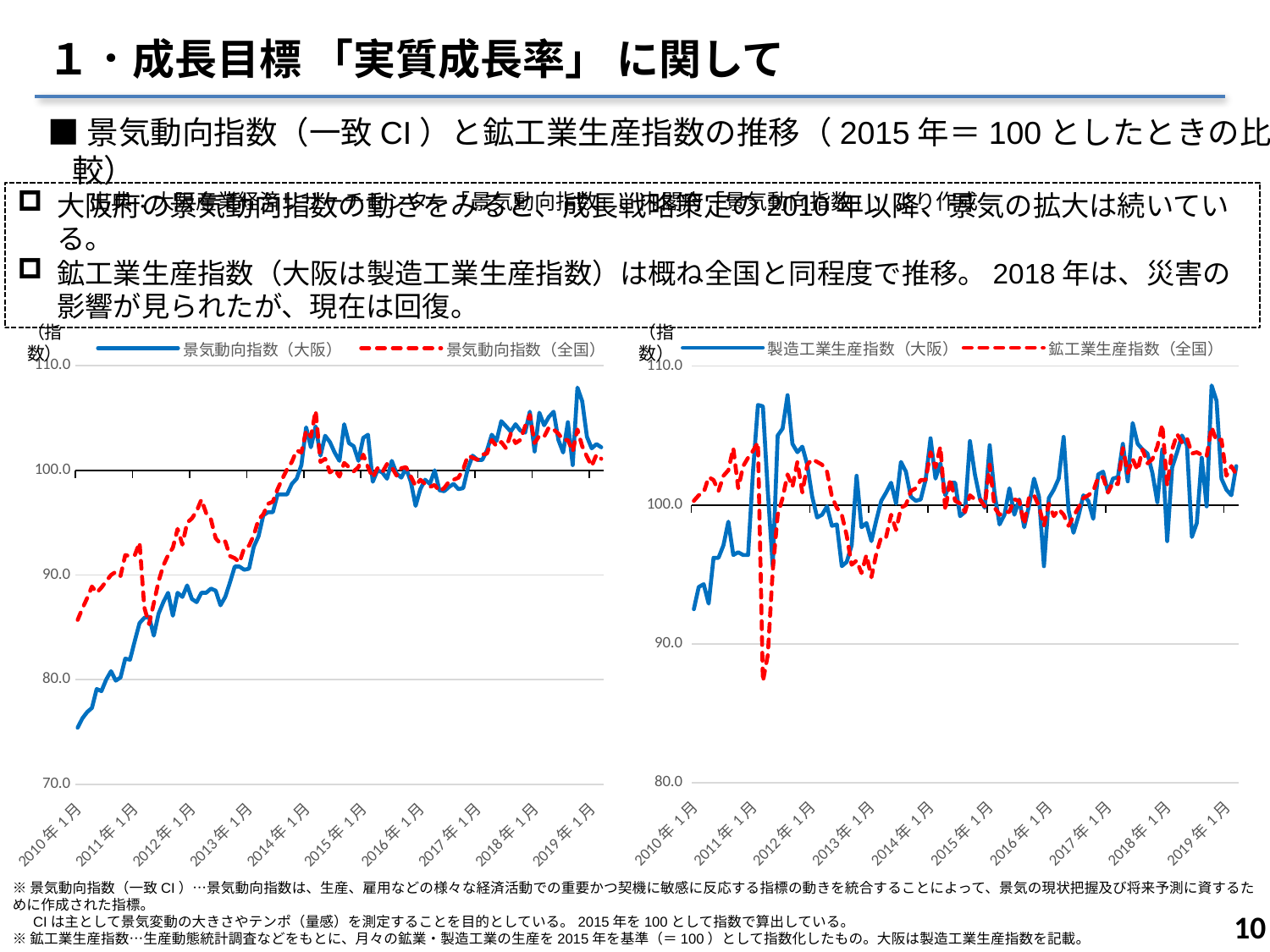

１．成長目標 「実質成長率」 に関して
■景気動向指数（一致CI）と鉱工業生産指数の推移（2015年＝100としたときの比較）
　　出典：大阪産業経済リサーチセンター「景気動向指数」、内閣府「景気動向指数」」より作成
大阪府の景気動向指数の動きをみると、成長戦略策定の2010年以降、景気の拡大は続いている。
鉱工業生産指数（大阪は製造工業生産指数）は概ね全国と同程度で推移。2018年は、災害の影響が見られたが、現在は回復。
（指数）
（指数）

### Chart

| Category | 製造工業生産指数（大阪） | 鉱工業生産指数（全国） |
|---|---|---|
| 40179 | 92.5 | 100.3 |
| 40210 | 94.1 | 100.7 |
| 40238 | 94.3 | 100.9 |
| 40269 | 92.9 | 102.0 |
| 40299 | 96.2 | 101.8 |
| 40330 | 96.2 | 101.0 |
| 40360 | 97.1 | 102.1 |
| 40391 | 98.8 | 102.5 |
| 40422 | 96.4 | 104.1 |
| 40452 | 96.6 | 101.2 |
| 40483 | 96.4 | 102.8 |
| 40513 | 96.4 | 103.4 |
| 40544 | 102.4 | 103.9 |
| 40575 | 107.2 | 104.5 |
| 40603 | 107.1 | 87.3 |
| 40634 | 101.0 | 89.2 |
| 40664 | 95.6 | 95.3 |
| 40695 | 105.0 | 99.3 |
| 40725 | 105.5 | 100.5 |
| 40756 | 107.9 | 102.2 |
| 40787 | 104.4 | 101.3 |
| 40817 | 103.8 | 103.1 |
| 40848 | 104.2 | 100.9 |
| 40878 | 102.9 | 102.9 |
| 40909 | 100.6 | 103.3 |
| 40940 | 99.1 | 103.1 |
| 40969 | 99.3 | 102.9 |
| 41000 | 99.9 | 102.4 |
| 41030 | 98.5 | 100.6 |
| 41061 | 98.6 | 99.8 |
| 41091 | 95.6 | 99.3 |
| 41122 | 95.9 | 97.8 |
| 41153 | 97.1 | 95.7 |
| 41183 | 102.1 | 96.0 |
| 41214 | 98.4 | 95.1 |
| 41244 | 98.7 | 96.4 |
| 41275 | 97.4 | 94.8 |
| 41306 | 98.9 | 96.5 |
| 41334 | 100.3 | 97.7 |
| 41365 | 100.9 | 97.7 |
| 41395 | 101.6 | 99.3 |
| 41426 | 100.1 | 98.2 |
| 41456 | 103.1 | 99.8 |
| 41487 | 102.4 | 100.0 |
| 41518 | 100.6 | 101.0 |
| 41548 | 100.3 | 101.2 |
| 41579 | 100.4 | 101.8 |
| 41609 | 101.8 | 101.8 |
| 41640 | 104.8 | 103.8 |
| 41671 | 101.9 | 102.7 |
| 41699 | 103.0 | 104.2 |
| 41730 | 100.7 | 99.6 |
| 41760 | 101.6 | 101.9 |
| 41791 | 101.6 | 100.3 |
| 41821 | 99.2 | 100.1 |
| 41852 | 99.5 | 99.5 |
| 41883 | 104.6 | 100.7 |
| 41913 | 102.2 | 100.4 |
| 41944 | 100.5 | 100.4 |
| 41974 | 99.8 | 99.9 |
| 42005 | 104.3 | 102.9 |
| 42036 | 100.8 | 99.8 |
| 42064 | 98.6 | 99.3 |
| 42095 | 99.3 | 99.5 |
| 42125 | 101.2 | 99.5 |
| 42156 | 99.3 | 100.4 |
| 42186 | 100.4 | 100.3 |
| 42217 | 98.4 | 98.6 |
| 42248 | 100.0 | 100.6 |
| 42278 | 101.9 | 100.7 |
| 42309 | 100.6 | 99.9 |
| 42339 | 95.6 | 98.5 |
| 42370 | 100.5 | 100.1 |
| 42401 | 101.1 | 99.2 |
| 42430 | 101.9 | 99.7 |
| 42461 | 104.9 | 99.3 |
| 42491 | 99.6 | 98.5 |
| 42522 | 98.0 | 99.2 |
| 42552 | 99.2 | 99.8 |
| 42583 | 100.7 | 100.5 |
| 42614 | 100.3 | 100.7 |
| 42644 | 99.0 | 101.0 |
| 42675 | 102.2 | 102.0 |
| 42705 | 102.4 | 102.0 |
| 42736 | 100.9 | 100.9 |
| 42767 | 101.9 | 101.6 |
| 42795 | 102.0 | 101.5 |
| 42826 | 104.4 | 104.1 |
| 42856 | 101.7 | 102.3 |
| 42887 | 105.9 | 103.3 |
| 42917 | 104.4 | 102.5 |
| 42948 | 104.0 | 104.0 |
| 42979 | 103.7 | 103.0 |
| 43009 | 102.3 | 103.3 |
| 43040 | 100.2 | 104.2 |
| 43070 | 104.0 | 105.8 |
| 43101 | 97.4 | 101.4 |
| 43132 | 102.7 | 104.0 |
| 43160 | 103.8 | 105.1 |
| 43191 | 105.0 | 104.5 |
| 43221 | 104.3 | 104.8 |
| 43252 | 97.7 | 103.7 |
| 43282 | 98.7 | 103.8 |
| 43313 | 103.4 | 103.6 |
| 43344 | 99.9 | 103.5 |
| 43374 | 108.6 | 105.6 |
| 43405 | 107.5 | 104.6 |
| 43435 | 101.9 | 104.7 |
| 43466 | 101.1 | 102.1 |
| 43497 | 100.7 | 102.8 |
| 43525 | 102.8 | 102.2 |

### Chart

| Category | 景気動向指数（大阪） | 景気動向指数（全国） |
|---|---|---|
| 40179 | 75.4 | 85.7 |
| 40210 | 76.3 | 86.8 |
| 40238 | 76.9 | 87.8 |
| 40269 | 77.3 | 88.9 |
| 40299 | 79.1 | 88.3 |
| 40330 | 78.9 | 88.8 |
| 40360 | 80.0 | 89.4 |
| 40391 | 80.8 | 90.0 |
| 40422 | 79.9 | 90.3 |
| 40452 | 80.2 | 89.9 |
| 40483 | 82.0 | 91.9 |
| 40513 | 81.9 | 91.8 |
| 40544 | 83.7 | 91.9 |
| 40575 | 85.4 | 93.1 |
| 40603 | 85.9 | 86.9 |
| 40634 | 86.0 | 85.3 |
| 40664 | 84.2 | 87.3 |
| 40695 | 86.3 | 89.4 |
| 40725 | 87.4 | 90.9 |
| 40756 | 88.3 | 91.9 |
| 40787 | 86.1 | 92.6 |
| 40817 | 88.3 | 94.4 |
| 40848 | 87.9 | 92.9 |
| 40878 | 89.0 | 95.0 |
| 40909 | 87.7 | 95.4 |
| 40940 | 87.4 | 96.1 |
| 40969 | 88.3 | 97.2 |
| 41000 | 88.3 | 95.9 |
| 41030 | 88.7 | 95.3 |
| 41061 | 88.5 | 93.5 |
| 41091 | 87.1 | 93.0 |
| 41122 | 87.9 | 93.2 |
| 41153 | 89.3 | 91.8 |
| 41183 | 90.8 | 91.6 |
| 41214 | 90.8 | 91.2 |
| 41244 | 90.5 | 92.6 |
| 41275 | 90.6 | 92.8 |
| 41306 | 92.7 | 93.8 |
| 41334 | 93.7 | 95.3 |
| 41365 | 95.7 | 95.8 |
| 41395 | 96.0 | 96.8 |
| 41426 | 96.0 | 97.0 |
| 41456 | 97.7 | 98.2 |
| 41487 | 97.7 | 99.2 |
| 41518 | 97.7 | 100.1 |
| 41548 | 98.7 | 100.8 |
| 41579 | 99.2 | 101.9 |
| 41609 | 100.5 | 101.7 |
| 41640 | 104.1 | 103.8 |
| 41671 | 102.2 | 103.2 |
| 41699 | 104.2 | 105.7 |
| 41730 | 101.4 | 100.8 |
| 41760 | 103.3 | 101.1 |
| 41791 | 102.7 | 99.8 |
| 41821 | 101.7 | 100.1 |
| 41852 | 100.9 | 99.4 |
| 41883 | 104.4 | 100.7 |
| 41913 | 102.6 | 100.3 |
| 41944 | 102.3 | 99.9 |
| 41974 | 100.9 | 100.3 |
| 42005 | 103.1 | 101.5 |
| 42036 | 103.4 | 100.3 |
| 42064 | 98.9 | 99.3 |
| 42095 | 100.0 | 100.2 |
| 42125 | 99.8 | 99.8 |
| 42156 | 99.2 | 100.6 |
| 42186 | 100.9 | 100.3 |
| 42217 | 99.7 | 99.5 |
| 42248 | 99.3 | 100.2 |
| 42278 | 100.2 | 100.3 |
| 42309 | 98.9 | 99.4 |
| 42339 | 96.6 | 98.5 |
| 42370 | 98.2 | 99.1 |
| 42401 | 99.1 | 98.7 |
| 42430 | 98.7 | 98.4 |
| 42461 | 100.0 | 98.6 |
| 42491 | 98.1 | 98.0 |
| 42522 | 98.0 | 98.3 |
| 42552 | 98.4 | 98.9 |
| 42583 | 98.7 | 99.1 |
| 42614 | 98.2 | 99.3 |
| 42644 | 98.3 | 100.1 |
| 42675 | 100.2 | 101.4 |
| 42705 | 101.4 | 101.2 |
| 42736 | 101.0 | 101.0 |
| 42767 | 101.0 | 101.5 |
| 42795 | 101.9 | 101.6 |
| 42826 | 103.4 | 102.9 |
| 42856 | 102.8 | 102.3 |
| 42887 | 104.7 | 102.7 |
| 42917 | 104.2 | 102.1 |
| 42948 | 103.7 | 103.5 |
| 42979 | 104.4 | 102.6 |
| 43009 | 103.8 | 102.9 |
| 43040 | 103.6 | 104.2 |
| 43070 | 105.6 | 105.3 |
| 43101 | 101.8 | 102.6 |
| 43132 | 105.5 | 103.3 |
| 43160 | 104.3 | 103.2 |
| 43191 | 105.1 | 104.1 |
| 43221 | 105.6 | 103.9 |
| 43252 | 102.9 | 103.5 |
| 43282 | 101.7 | 102.9 |
| 43313 | 104.6 | 102.9 |
| 43344 | 100.5 | 101.8 |
| 43374 | 107.9 | 103.9 |
| 43405 | 106.6 | 102.3 |
| 43435 | 103.2 | 101.3 |
| 43466 | 102.1 | 100.4 |
| 43497 | 102.5 | 101.5 |
| 43525 | 102.2 | 101.1 |
※景気動向指数（一致CI）…景気動向指数は、生産、雇用などの様々な経済活動での重要かつ契機に敏感に反応する指標の動きを統合することによって、景気の現状把握及び将来予測に資するために作成された指標。
　 CIは主として景気変動の大きさやテンポ（量感）を測定することを目的としている。2015年を100として指数で算出している。
※鉱工業生産指数…生産動態統計調査などをもとに、月々の鉱業・製造工業の生産を2015年を基準（＝100）として指数化したもの。大阪は製造工業生産指数を記載。
10